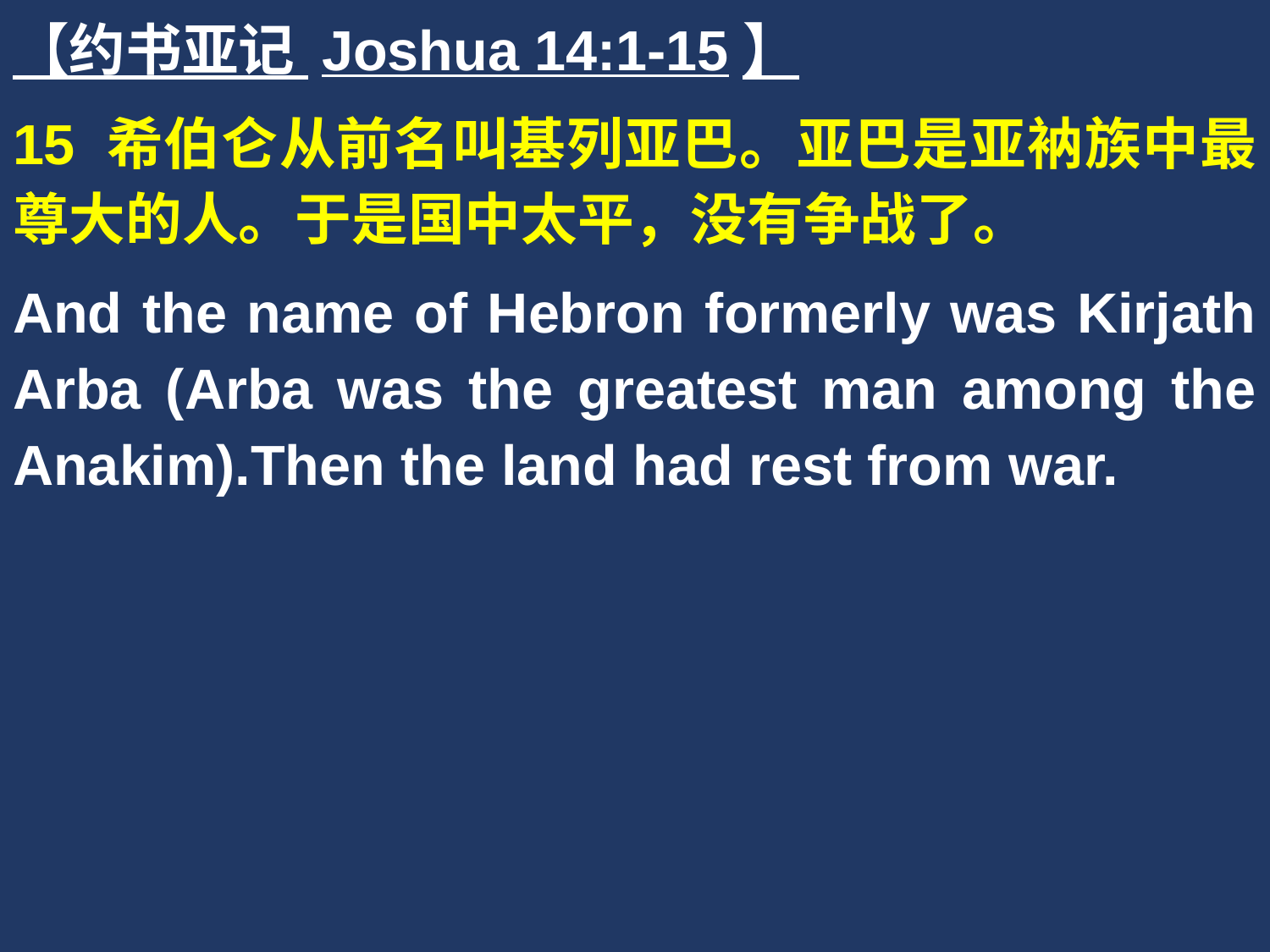

【约书亚记 Joshua 14:1-15】
15 希伯仑从前名叫基列亚巴。亚巴是亚衲族中最尊大的人。于是国中太平，没有争战了。
And the name of Hebron formerly was Kirjath Arba (Arba was the greatest man among the Anakim).Then the land had rest from war.